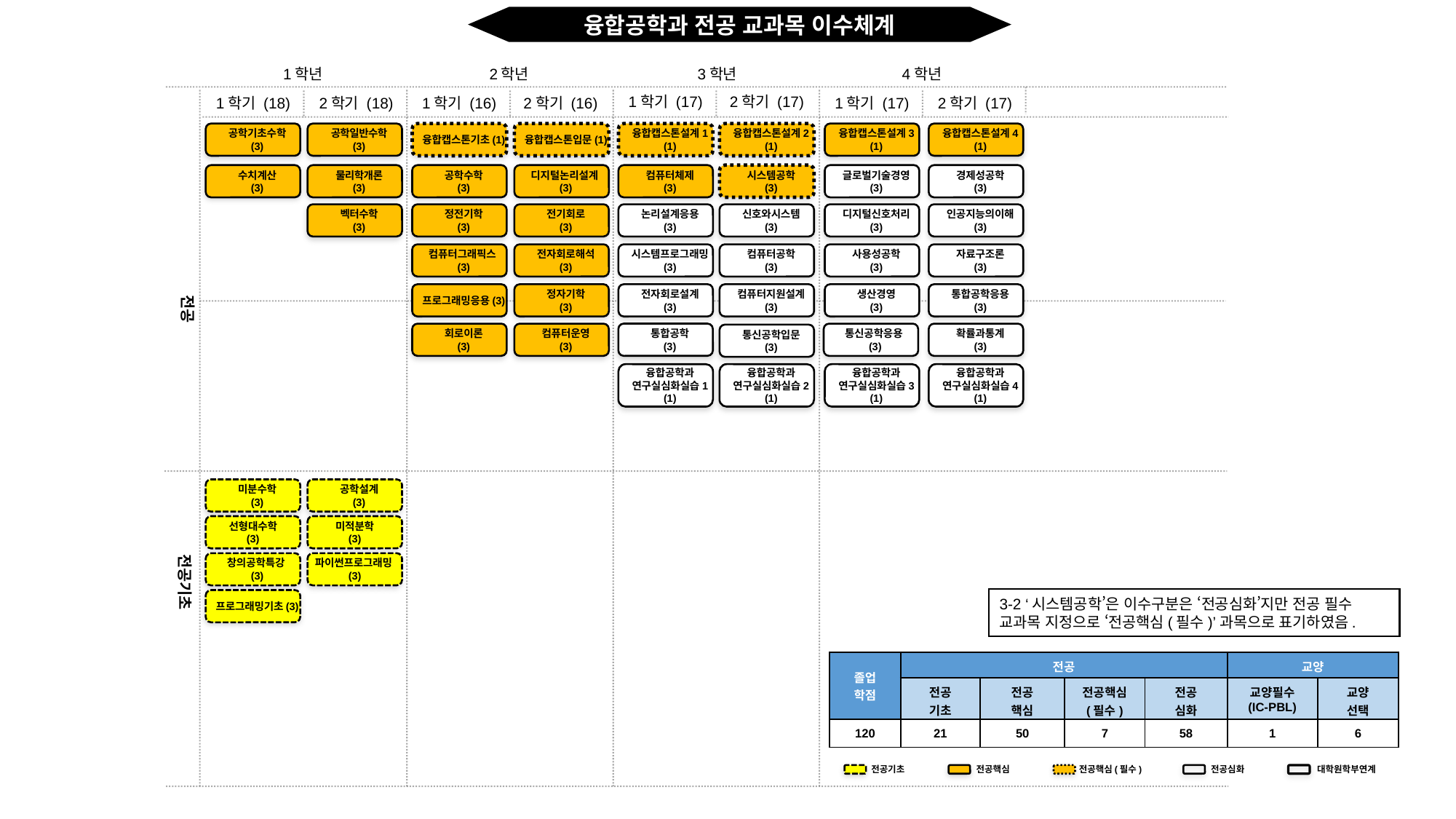

융합공학과 전공 교과목 이수체계
1학년
2학년
3학년
4학년
2학기 (17)
1학기 (17)
2학기 (18)
2학기 (16)
2학기 (17)
1학기 (18)
1학기 (16)
1학기 (17)
공학기초수학
(3)
공학일반수학
(3)
융합캡스톤기초(1)
융합캡스톤입문(1)
융합캡스톤설계1
(1)
융합캡스톤설계2
(1)
융합캡스톤설계3
(1)
융합캡스톤설계4
(1)
수치계산
(3)
물리학개론
(3)
공학수학
(3)
디지털논리설계
(3)
컴퓨터체제
(3)
시스템공학
(3)
글로벌기술경영
(3)
경제성공학
(3)
벡터수학
(3)
정전기학
(3)
전기회로
(3)
논리설계응용
(3)
신호와시스템
(3)
디지털신호처리
(3)
인공지능의이해
(3)
컴퓨터그래픽스
(3)
전자회로해석
(3)
시스템프로그래밍 (3)
컴퓨터공학
(3)
사용성공학
(3)
자료구조론
(3)
전공
프로그래밍응용(3)
정자기학
(3)
전자회로설계
(3)
컴퓨터지원설계
(3)
생산경영
(3)
통합공학응용
(3)
통합공학
(3)
회로이론
(3)
컴퓨터운영
(3)
통신공학응용
(3)
확률과통계
(3)
통신공학입문
(3)
융합공학과
연구실심화실습1
(1)
융합공학과
연구실심화실습2
(1)
융합공학과
연구실심화실습3
(1)
융합공학과
연구실심화실습4
(1)
미분수학
(3)
공학설계
(3)
선형대수학
(3)
미적분학
(3)
전공기초
창의공학특강
(3)
파이썬프로그래밍(3)
3-2 ‘시스템공학’은 이수구분은 ‘전공심화’지만 전공 필수 교과목 지정으로 ‘전공핵심(필수)’과목으로 표기하였음.
프로그래밍기초(3)
| 졸업 학점 | 전공 |  |  |  | 교양 |  |
| --- | --- | --- | --- | --- | --- | --- |
|  | 전공 기초 | 전공 핵심 | 전공핵심 (필수) | 전공 심화 | 교양필수 (IC-PBL) | 교양 선택 |
| 120 | 21 | 50 | 7 | 58 | 1 | 6 |
전공기초

전공핵심

전공핵심(필수)

전공심화

대학원학부연계